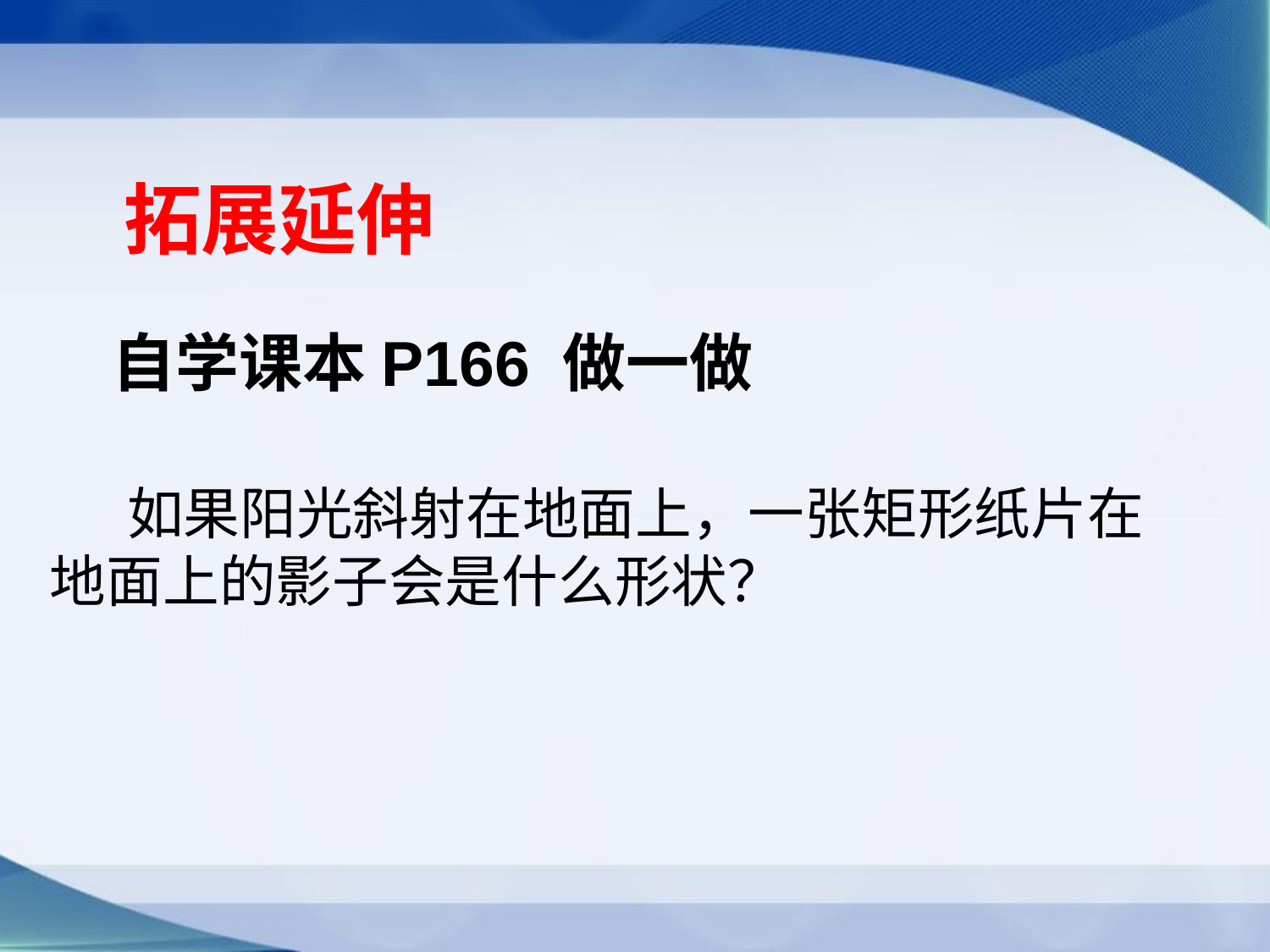

拓展延伸
自学课本P166 做一做
     如果阳光斜射在地面上，一张矩形纸片在地面上的影子会是什么形状？